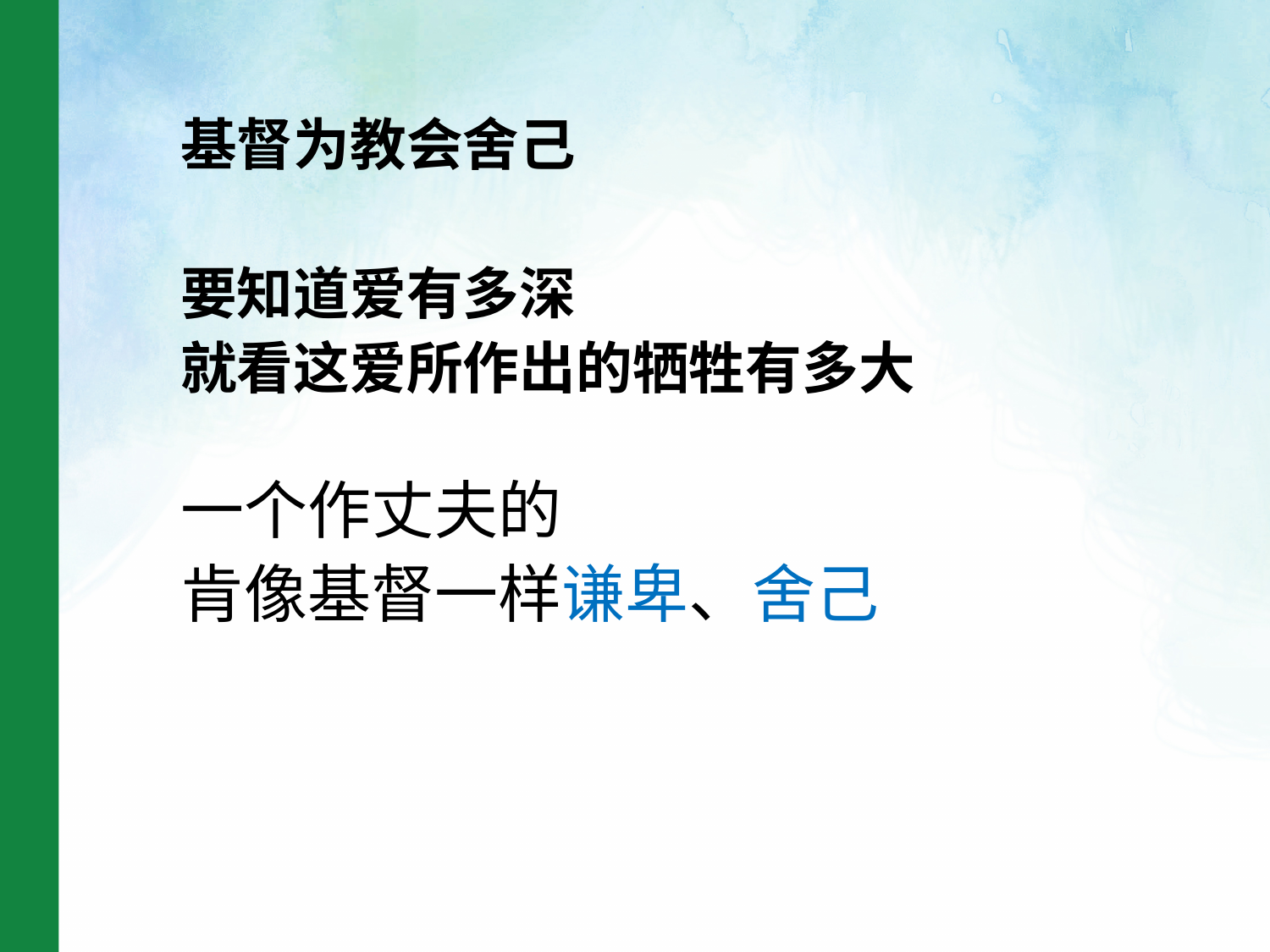

基督为教会舍己

要知道爱有多深
就看这爱所作出的牺牲有多大
一个作丈夫的
肯像基督一样谦卑、舍己